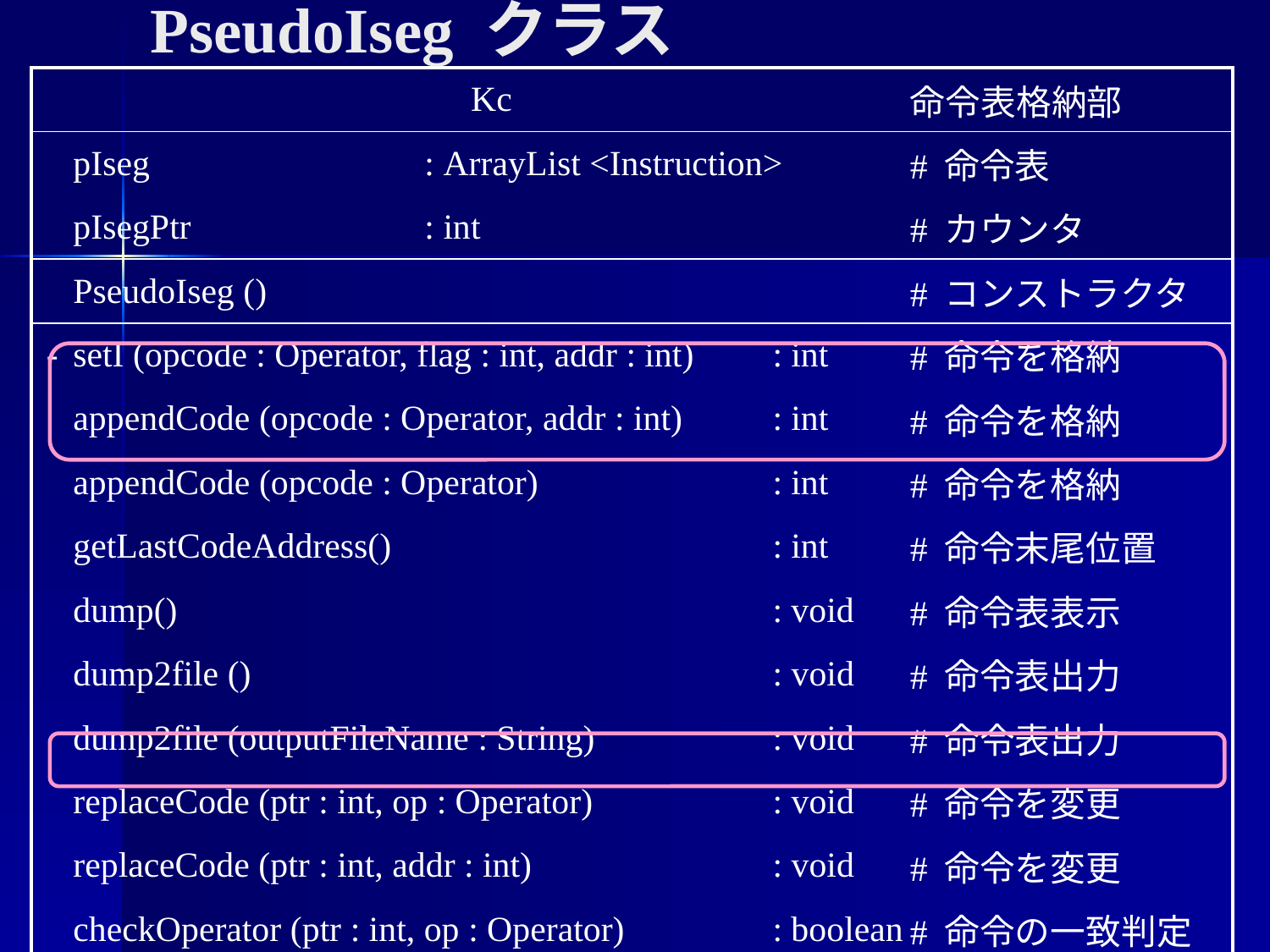

PseudoIseg クラス
|  | Kc |  |  | 命令表格納部 |
| --- | --- | --- | --- | --- |
|  | pIseg | : ArrayList <Instruction> |  | # 命令表 |
|  | pIsegPtr | : int |  | # カウンタ |
|  | PseudoIseg () |  |  | # コンストラクタ |
| - | setI (opcode : Operator, flag : int, addr : int) |  | : int | # 命令を格納 |
|  | appendCode (opcode : Operator, addr : int) |  | : int | # 命令を格納 |
|  | appendCode (opcode : Operator) |  | : int | # 命令を格納 |
|  | getLastCodeAddress() |  | : int | # 命令末尾位置 |
|  | dump() |  | : void | # 命令表表示 |
|  | dump2file () |  | : void | # 命令表出力 |
|  | dump2file (outputFileName : String) |  | : void | # 命令表出力 |
|  | replaceCode (ptr : int, op : Operator) |  | : void | # 命令を変更 |
|  | replaceCode (ptr : int, addr : int) |  | : void | # 命令を変更 |
|  | checkOperator (ptr : int, op : Operator) |  | : boolean | # 命令の一致判定 |
|  | getOperand (ptr : int ) |  | : int | # オペランドを得る |
|  | removeLastCode () |  | : void | # 末尾の命令を削除 |